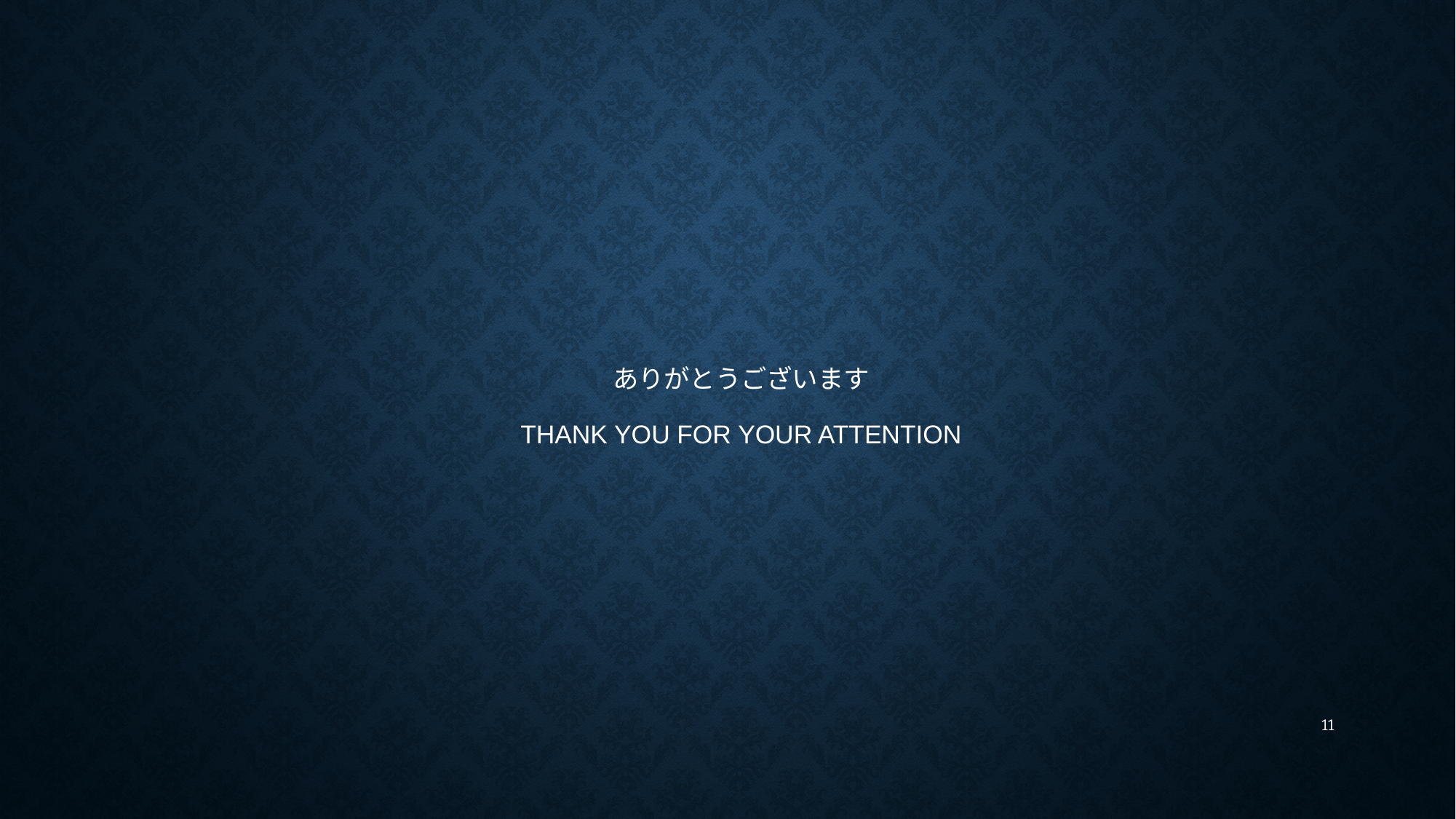

# ありがとうございます Thank you for your attention
11